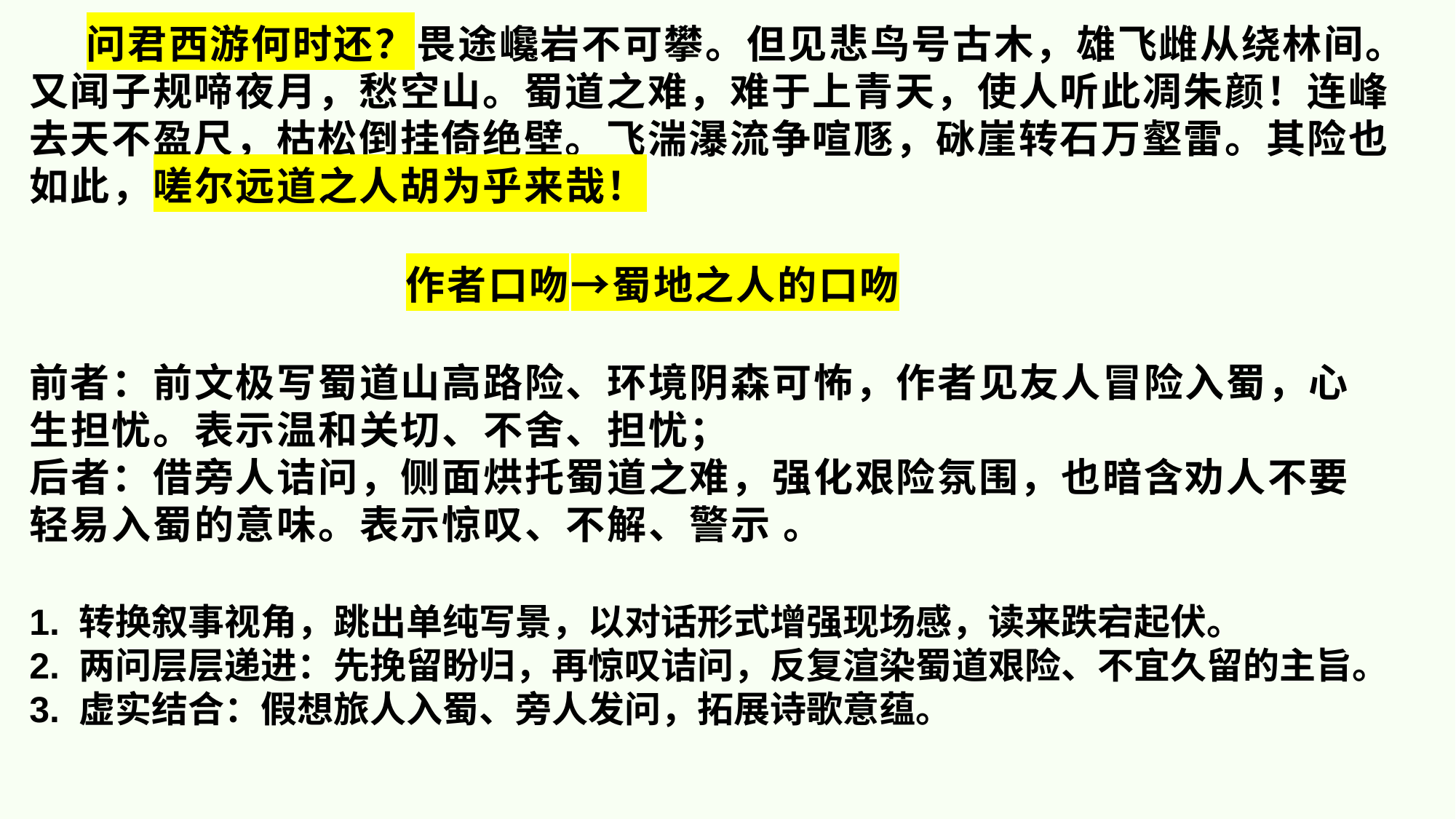

问君西游何时还？畏途巉岩不可攀。但见悲鸟号古木，雄飞雌从绕林间。又闻子规啼夜月，愁空山。蜀道之难，难于上青天，使人听此凋朱颜！连峰去天不盈尺，枯松倒挂倚绝壁。飞湍瀑流争喧豗，砯崖转石万壑雷。其险也如此，嗟尔远道之人胡为乎来哉！
作者口吻→蜀地之人的口吻
前者：前文极写蜀道山高路险、环境阴森可怖，作者见友人冒险入蜀，心生担忧。表示温和关切、不舍、担忧；
后者：借旁人诘问，侧面烘托蜀道之难，强化艰险氛围，也暗含劝人不要轻易入蜀的意味。表示惊叹、不解、警示 。
1. 转换叙事视角，跳出单纯写景，以对话形式增强现场感，读来跌宕起伏。
2. 两问层层递进：先挽留盼归，再惊叹诘问，反复渲染蜀道艰险、不宜久留的主旨。
3. 虚实结合：假想旅人入蜀、旁人发问，拓展诗歌意蕴。